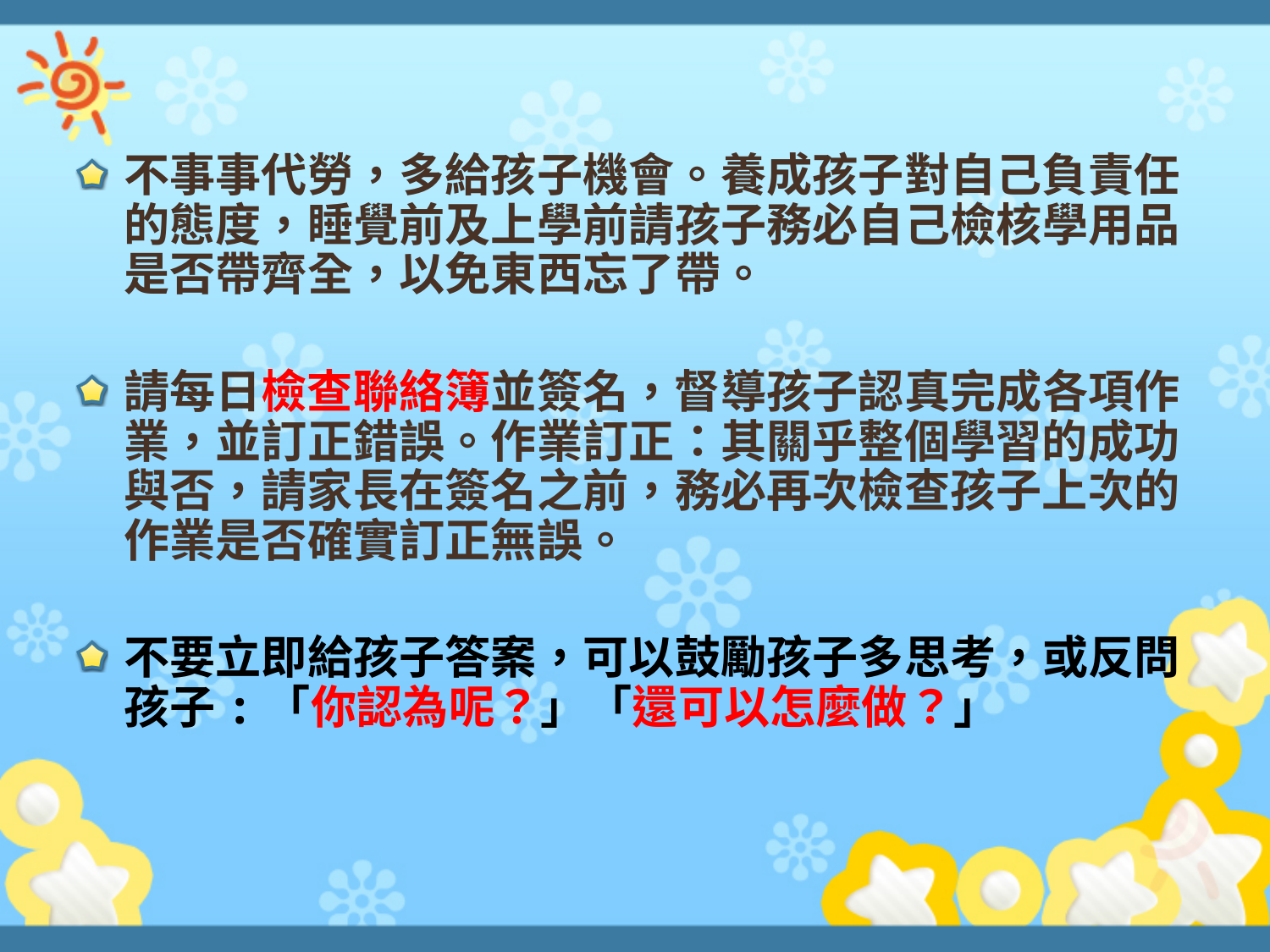

不事事代勞，多給孩子機會。養成孩子對自己負責任的態度，睡覺前及上學前請孩子務必自己檢核學用品是否帶齊全，以免東西忘了帶。

請每日檢查聯絡簿並簽名，督導孩子認真完成各項作業，並訂正錯誤。作業訂正：其關乎整個學習的成功與否，請家長在簽名之前，務必再次檢查孩子上次的作業是否確實訂正無誤。

不要立即給孩子答案，可以鼓勵孩子多思考，或反問孩子:「你認為呢？」「還可以怎麼做？」